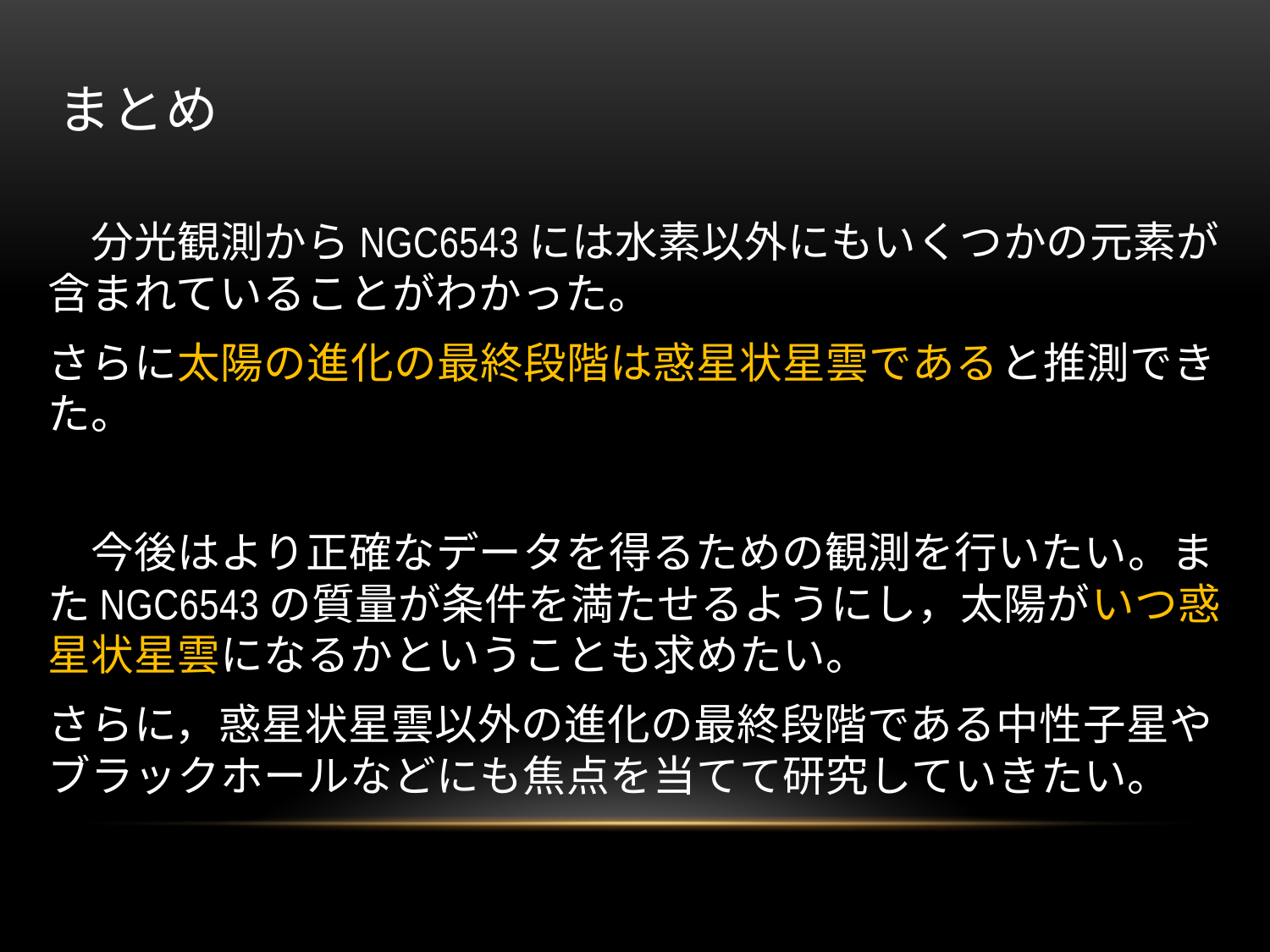

# まとめ
　分光観測からNGC6543には水素以外にもいくつかの元素が含まれていることがわかった。
さらに太陽の進化の最終段階は惑星状星雲であると推測できた。

　今後はより正確なデータを得るための観測を行いたい。またNGC6543の質量が条件を満たせるようにし，太陽がいつ惑星状星雲になるかということも求めたい。
さらに，惑星状星雲以外の進化の最終段階である中性子星やブラックホールなどにも焦点を当てて研究していきたい。